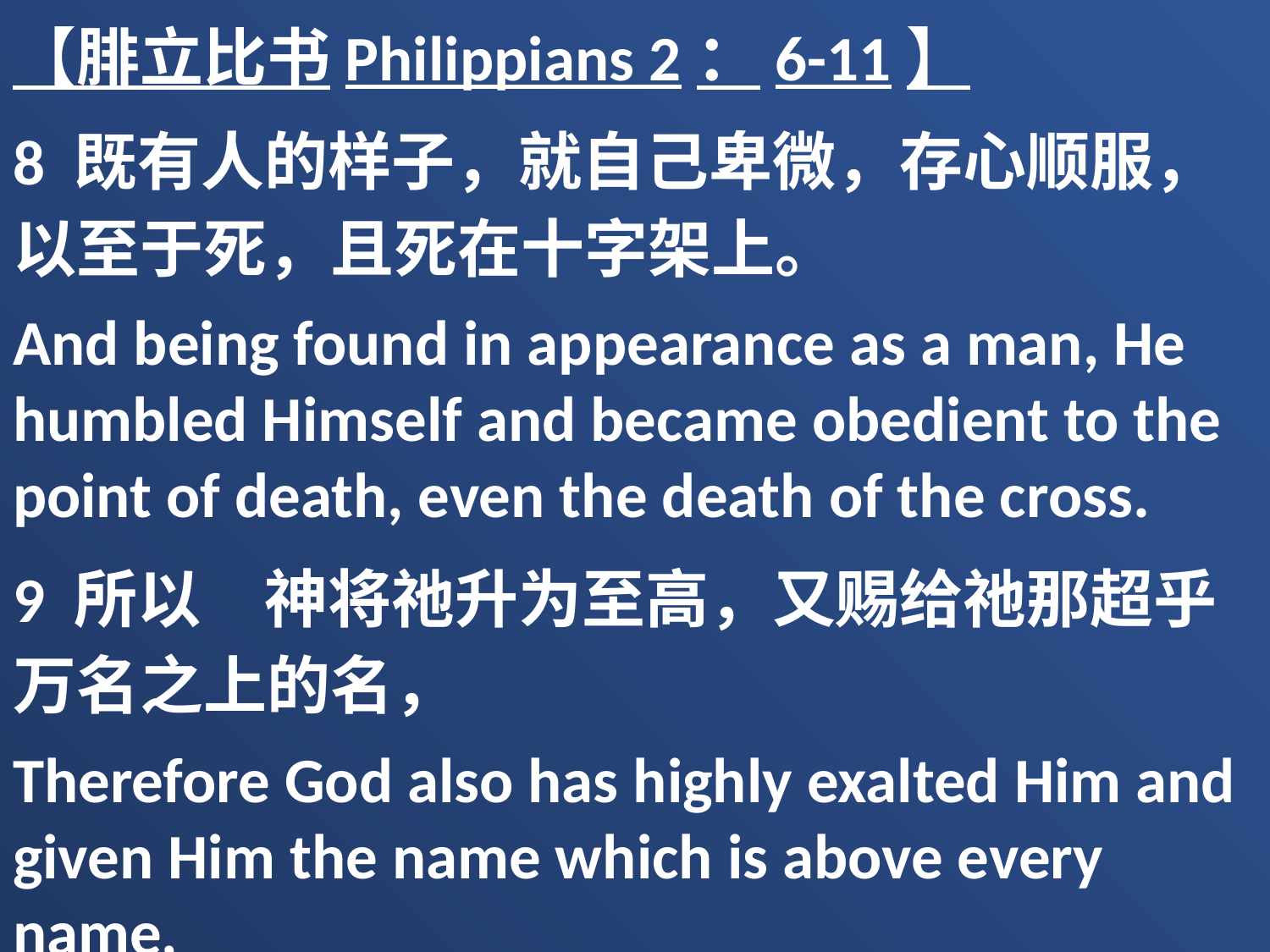

【腓立比书Philippians 2：6-11】
8 既有人的样子，就自己卑微，存心顺服，以至于死，且死在十字架上。
And being found in appearance as a man, He humbled Himself and became obedient to the point of death, even the death of the cross.
9 所以　神将祂升为至高，又赐给祂那超乎万名之上的名，
Therefore God also has highly exalted Him and given Him the name which is above every name,